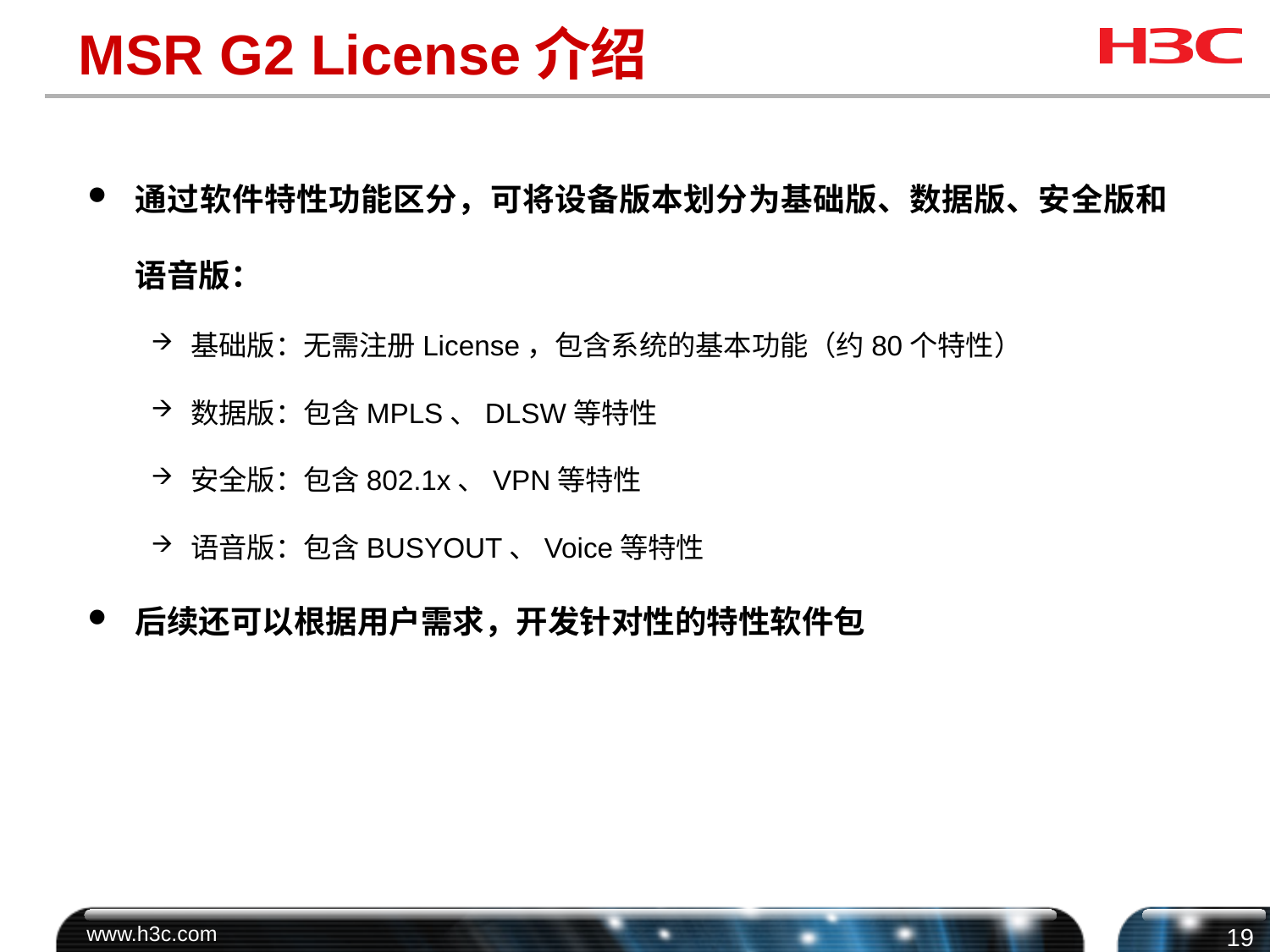

# MSR G2 License介绍
通过软件特性功能区分，可将设备版本划分为基础版、数据版、安全版和语音版：
基础版：无需注册License，包含系统的基本功能（约80个特性）
数据版：包含MPLS、DLSW等特性
安全版：包含802.1x、VPN等特性
语音版：包含BUSYOUT、Voice等特性
后续还可以根据用户需求，开发针对性的特性软件包